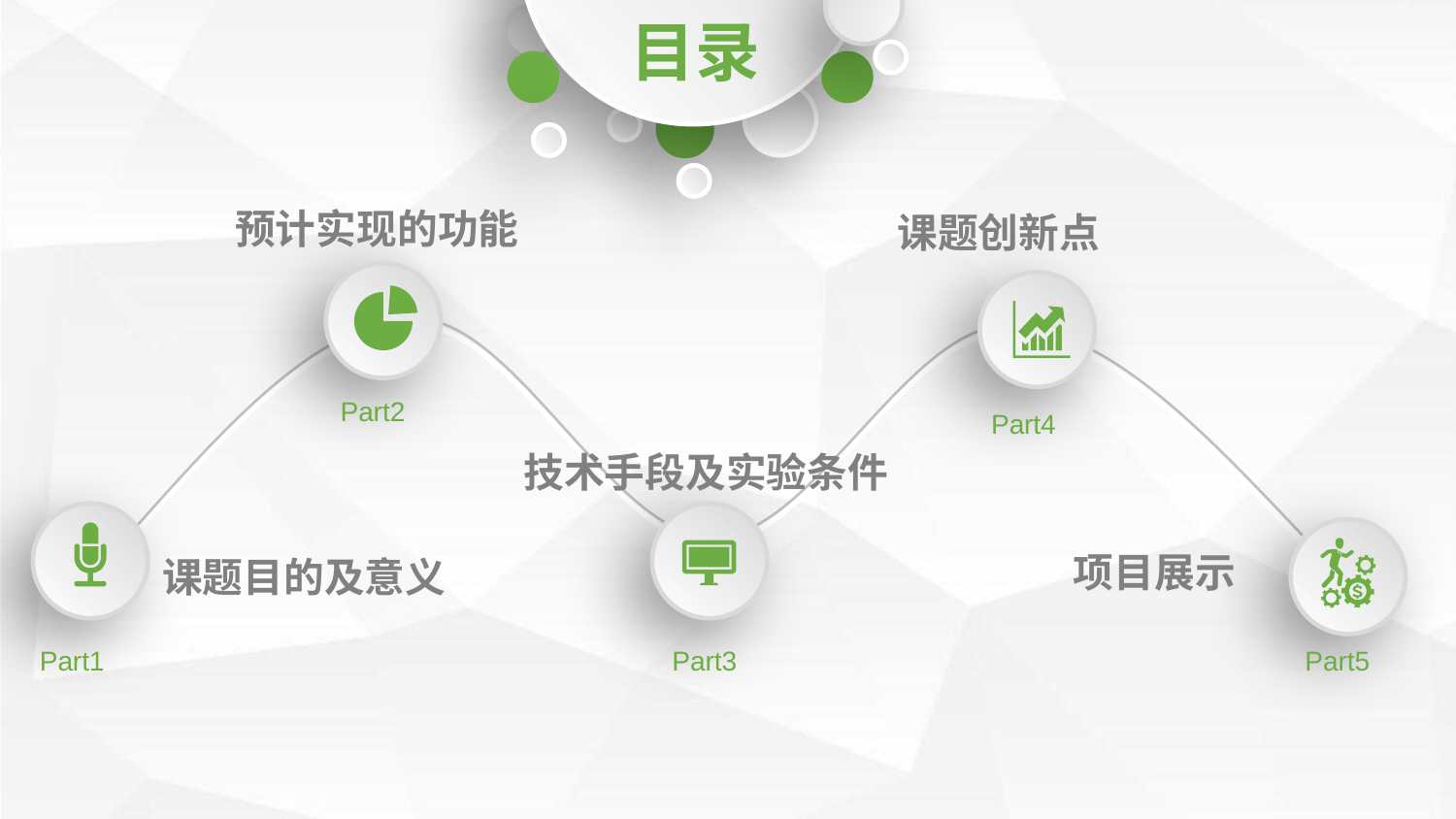

目录

预计实现的功能
课题创新点

Part2
Part4
技术手段及实验条件

项目展示
课题目的及意义
Part3
Part1
Part5